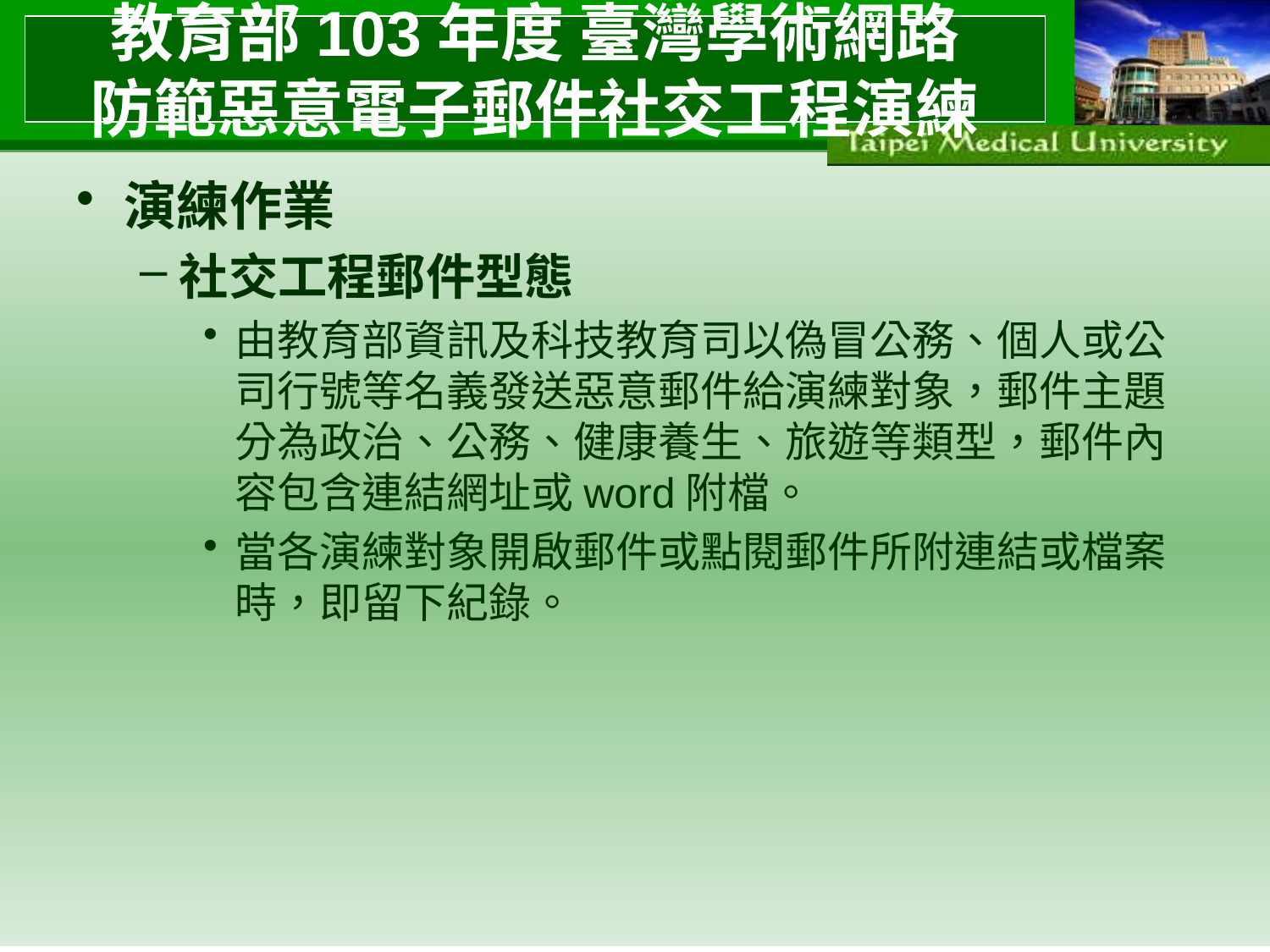

# 教育部103年度 臺灣學術網路 防範惡意電子郵件社交工程演練
演練作業
社交工程郵件型態
由教育部資訊及科技教育司以偽冒公務、個人或公司行號等名義發送惡意郵件給演練對象，郵件主題分為政治、公務、健康養生、旅遊等類型，郵件內容包含連結網址或word附檔。
當各演練對象開啟郵件或點閱郵件所附連結或檔案時，即留下紀錄。